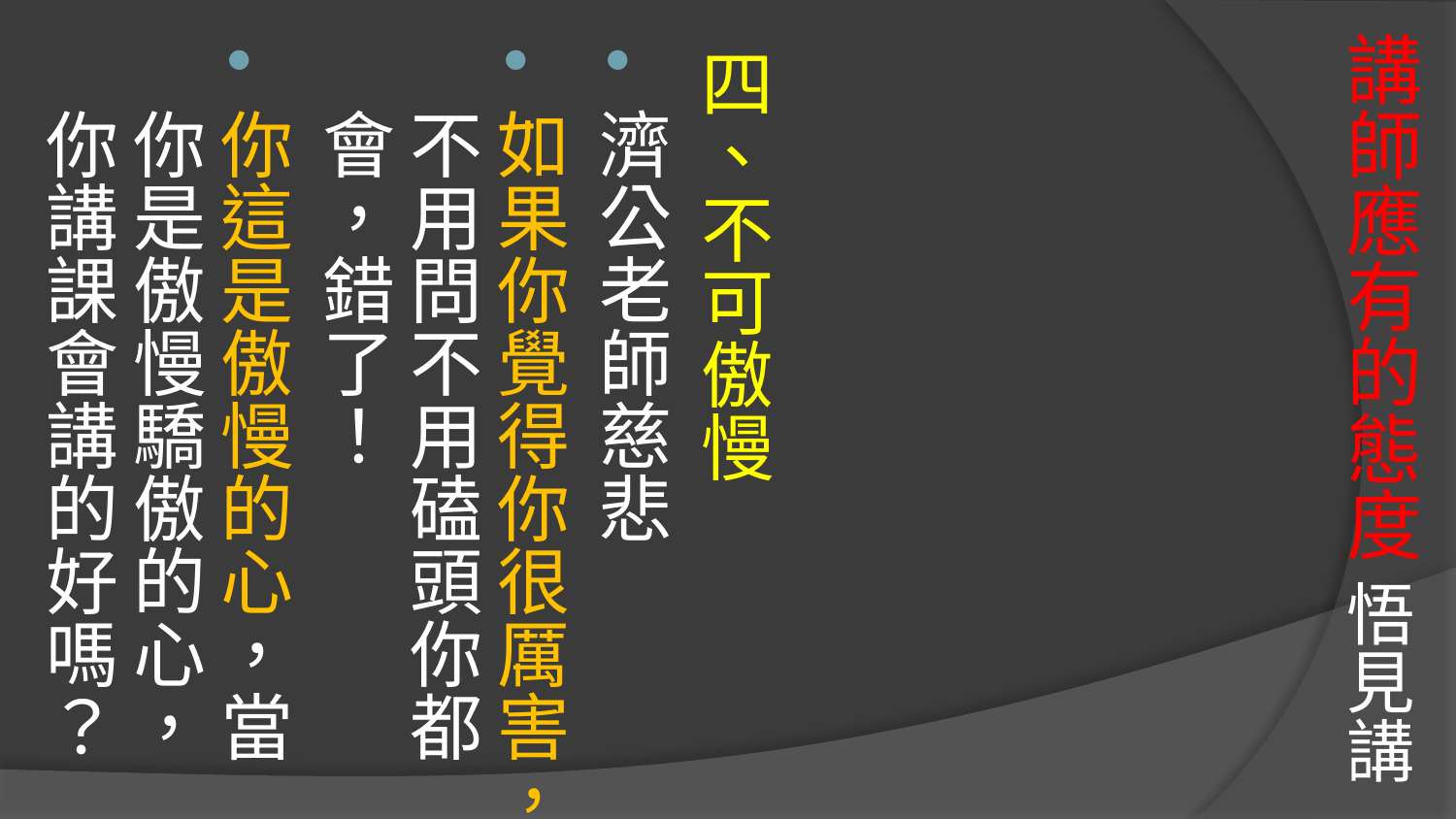

# 講師應有的態度 悟見講
四、不可傲慢
濟公老師慈悲
如果你覺得你很厲害，不用問不用磕頭你都會，錯了！
你這是傲慢的心，當你是傲慢驕傲的心，你講課會講的好嗎？